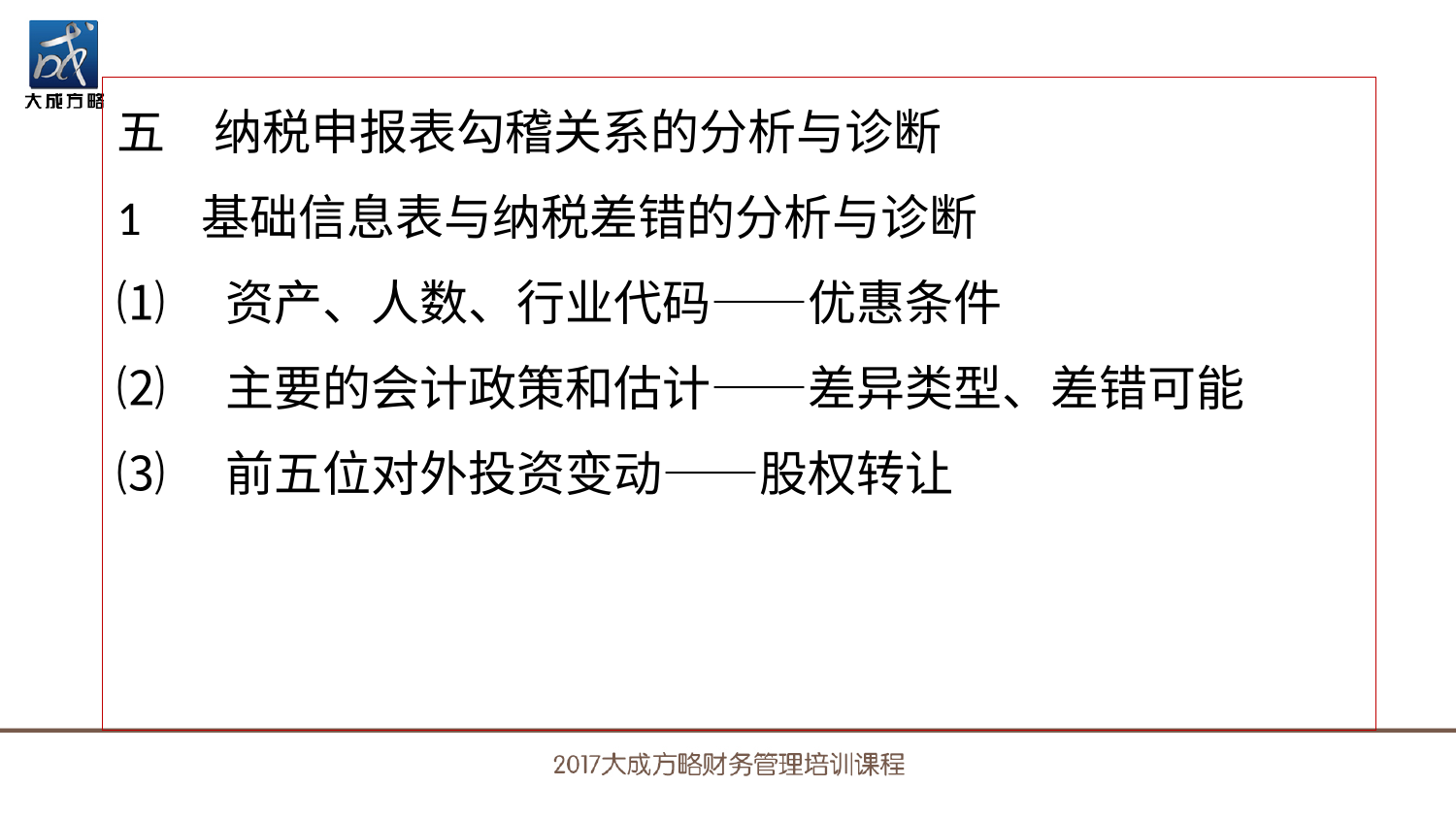

五　纳税申报表勾稽关系的分析与诊断
1　基础信息表与纳税差错的分析与诊断
⑴　资产、人数、行业代码——优惠条件
⑵　主要的会计政策和估计——差异类型、差错可能
⑶　前五位对外投资变动——股权转让